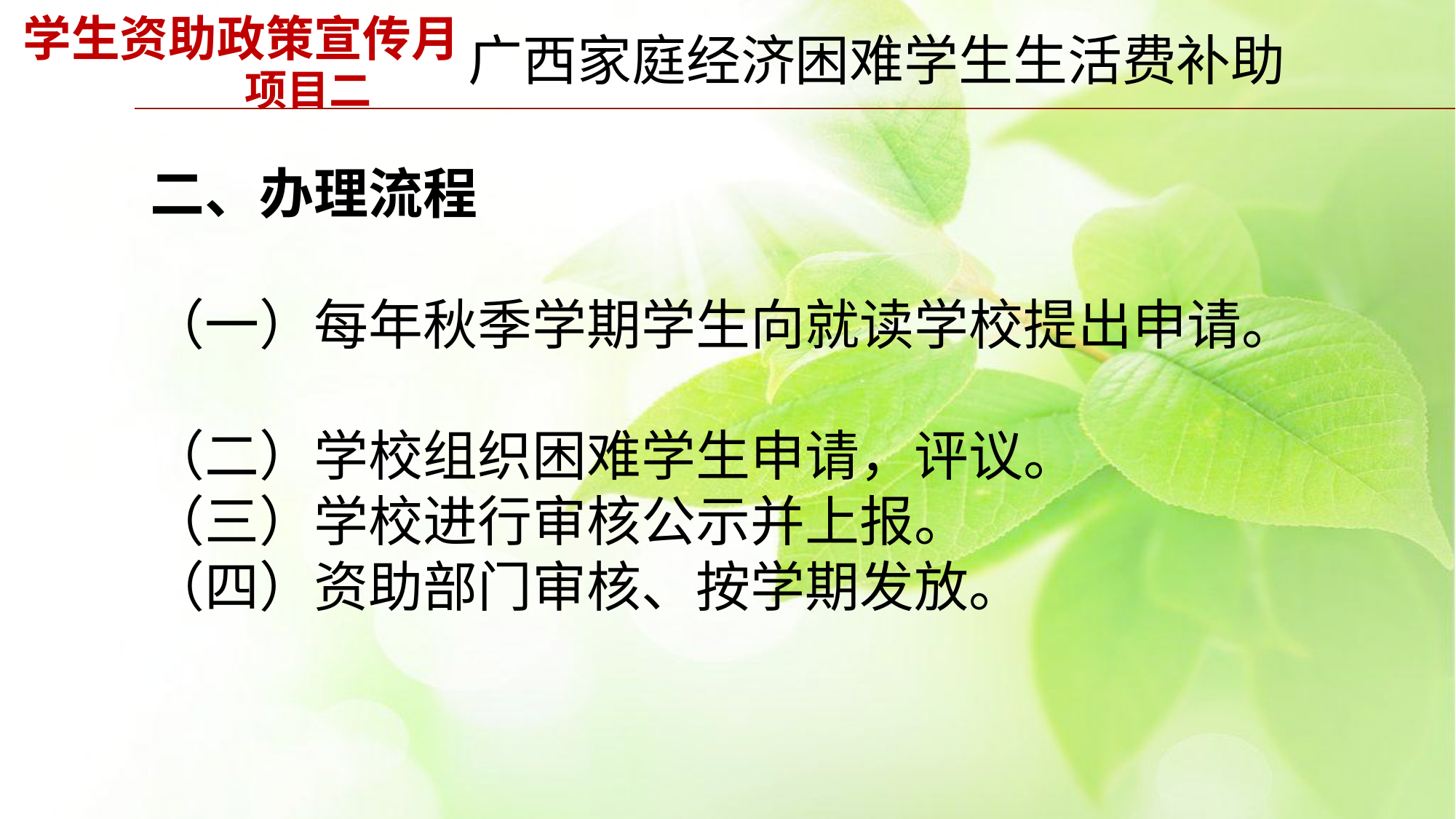

# 学生资助政策宣传月 项目二
广西家庭经济困难学生生活费补助

二、办理流程

（一）每年秋季学期学生向就读学校提出申请。
（二）学校组织困难学生申请，评议。
（三）学校进行审核公示并上报。
（四）资助部门审核、按学期发放。